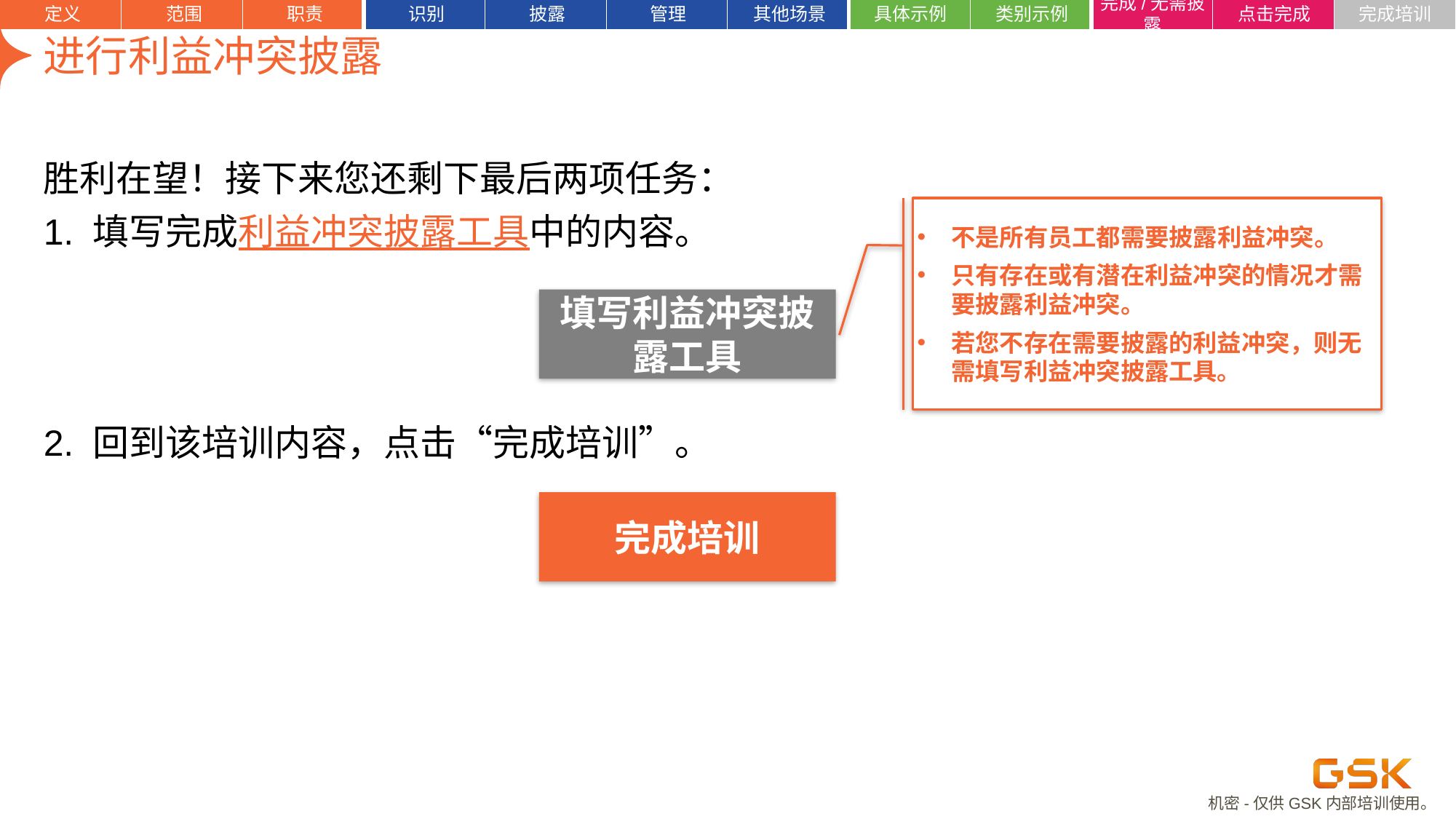

定义
范围
职责
识别
披露
管理
其他场景
具体示例
类别示例
点击完成
完成培训
完成/无需披露
|  |  |  |  |  |  |  |  |  |  |  |  |
| --- | --- | --- | --- | --- | --- | --- | --- | --- | --- | --- | --- |
# 进行利益冲突披露
胜利在望！接下来您还剩下最后两项任务：
1. 填写完成利益冲突披露工具中的内容。

2. 回到该培训内容，点击“完成培训”。
不是所有员工都需要披露利益冲突。
只有存在或有潜在利益冲突的情况才需要披露利益冲突。
若您不存在需要披露的利益冲突，则无需填写利益冲突披露工具。
填写利益冲突披露工具
完成培训